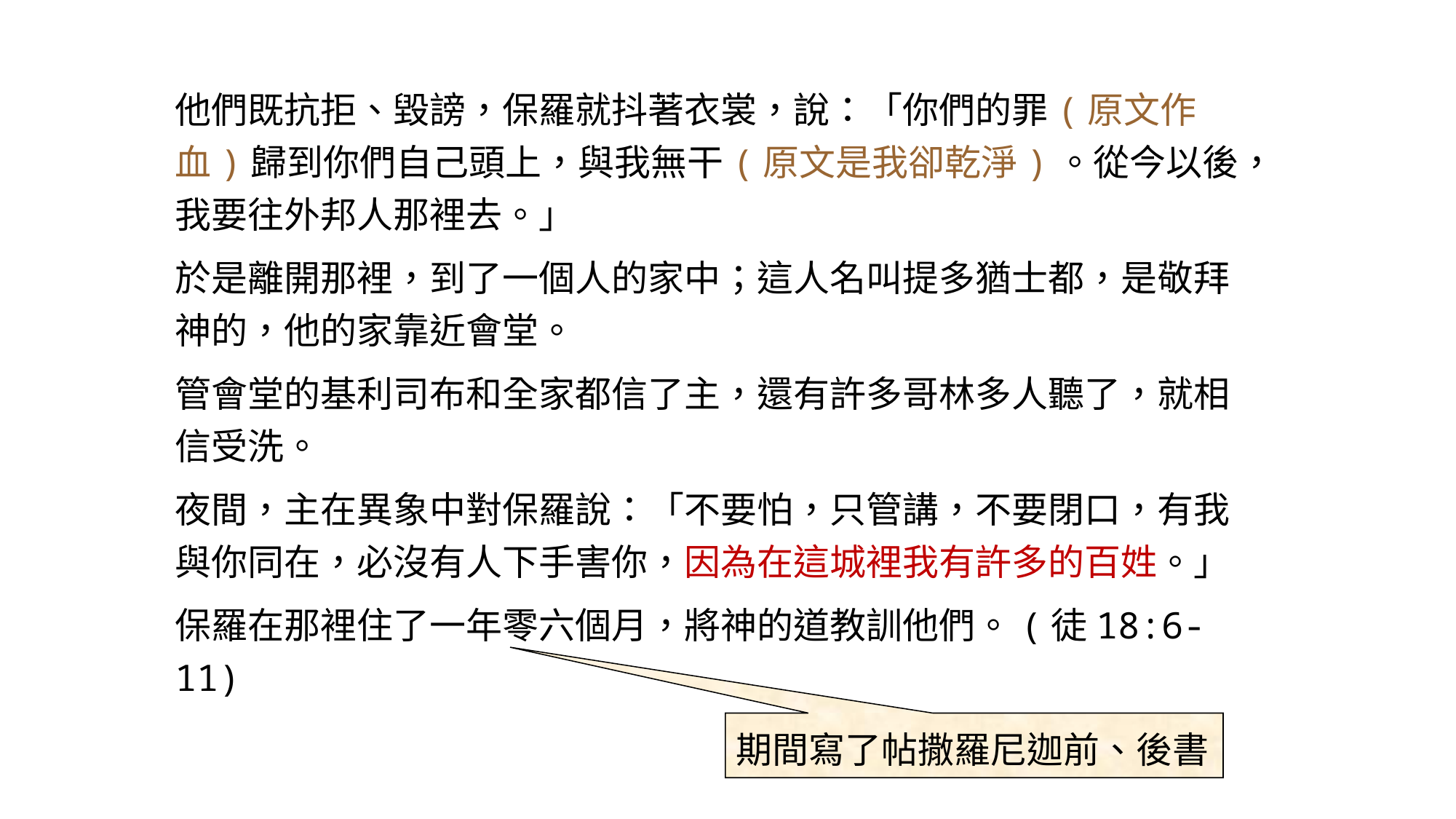

他們既抗拒、毀謗，保羅就抖著衣裳，說：「你們的罪(原文作血)歸到你們自己頭上，與我無干(原文是我卻乾淨)。從今以後，我要往外邦人那裡去。」
於是離開那裡，到了一個人的家中；這人名叫提多猶士都，是敬拜神的，他的家靠近會堂。
管會堂的基利司布和全家都信了主，還有許多哥林多人聽了，就相信受洗。
夜間，主在異象中對保羅說：「不要怕，只管講，不要閉口，有我與你同在，必沒有人下手害你，因為在這城裡我有許多的百姓。」
保羅在那裡住了一年零六個月，將神的道教訓他們。(徒18:6-11)
期間寫了帖撒羅尼迦前、後書